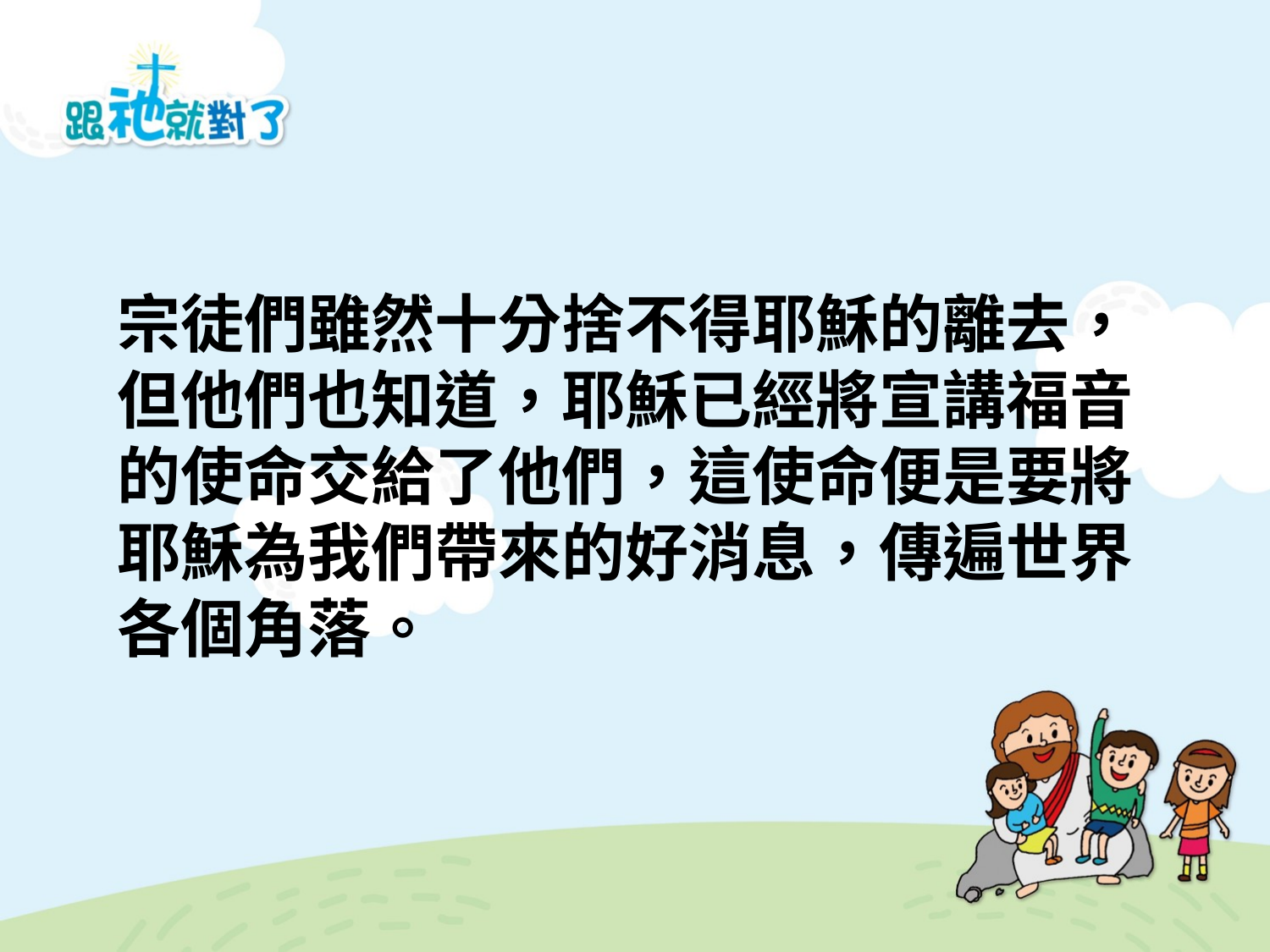

宗徒們雖然十分捨不得耶穌的離去，但他們也知道，耶穌已經將宣講福音的使命交給了他們，這使命便是要將耶穌為我們帶來的好消息，傳遍世界各個角落。